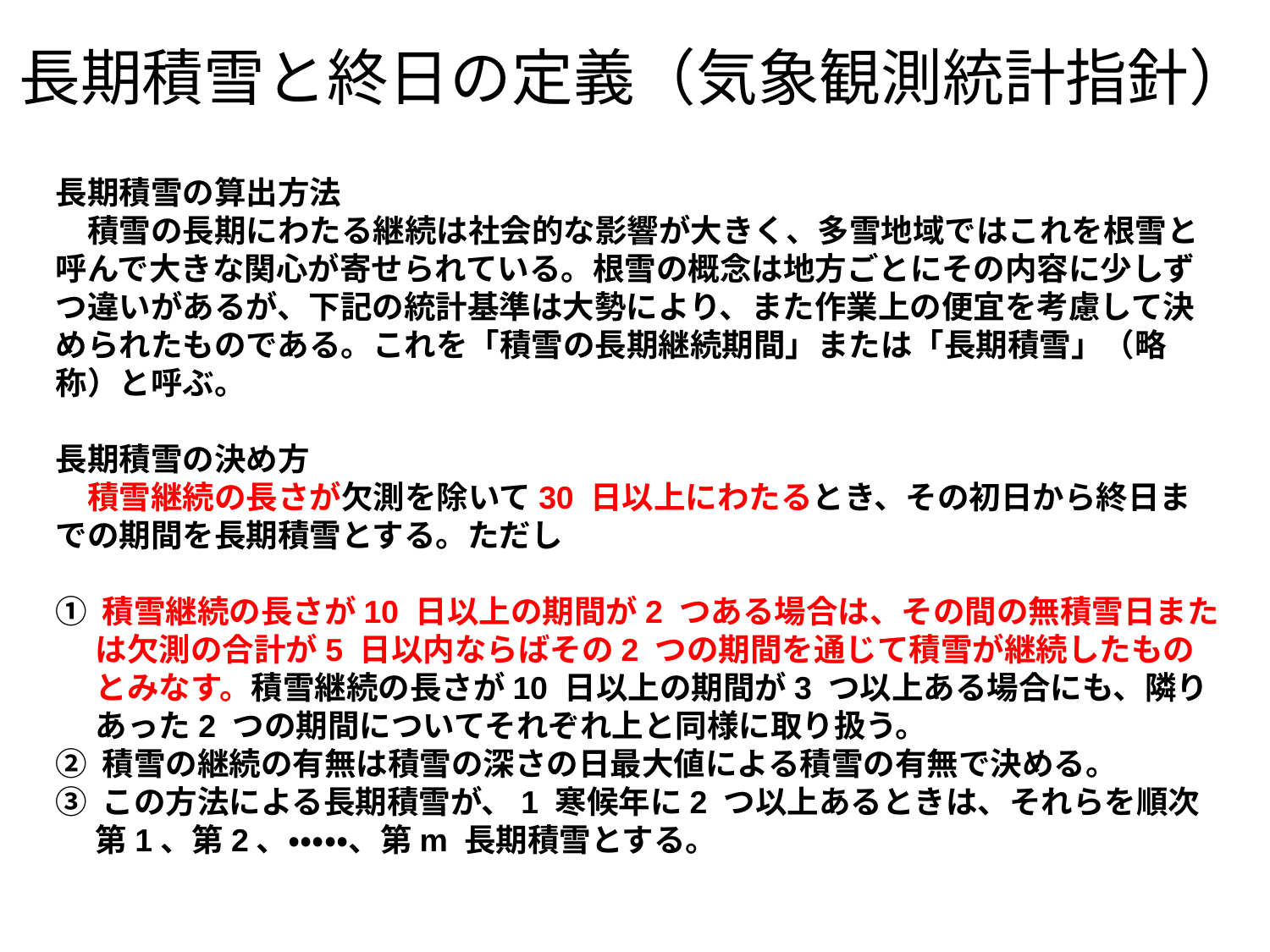

# 長期積雪と終日の定義（気象観測統計指針）
長期積雪の算出方法
　積雪の長期にわたる継続は社会的な影響が大きく、多雪地域ではこれを根雪と呼んで大きな関心が寄せられている。根雪の概念は地方ごとにその内容に少しずつ違いがあるが、下記の統計基準は大勢により、また作業上の便宜を考慮して決められたものである。これを「積雪の長期継続期間」または「長期積雪」（略称）と呼ぶ。

長期積雪の決め方
　積雪継続の長さが欠測を除いて30 日以上にわたるとき、その初日から終日までの期間を長期積雪とする。ただし

① 積雪継続の長さが10 日以上の期間が2 つある場合は、その間の無積雪日または欠測の合計が5 日以内ならばその2 つの期間を通じて積雪が継続したものとみなす。積雪継続の長さが10 日以上の期間が3 つ以上ある場合にも、隣りあった2 つの期間についてそれぞれ上と同様に取り扱う。
② 積雪の継続の有無は積雪の深さの日最大値による積雪の有無で決める。
③ この方法による長期積雪が、1 寒候年に2 つ以上あるときは、それらを順次第1、第2、・・・・・、第m 長期積雪とする。